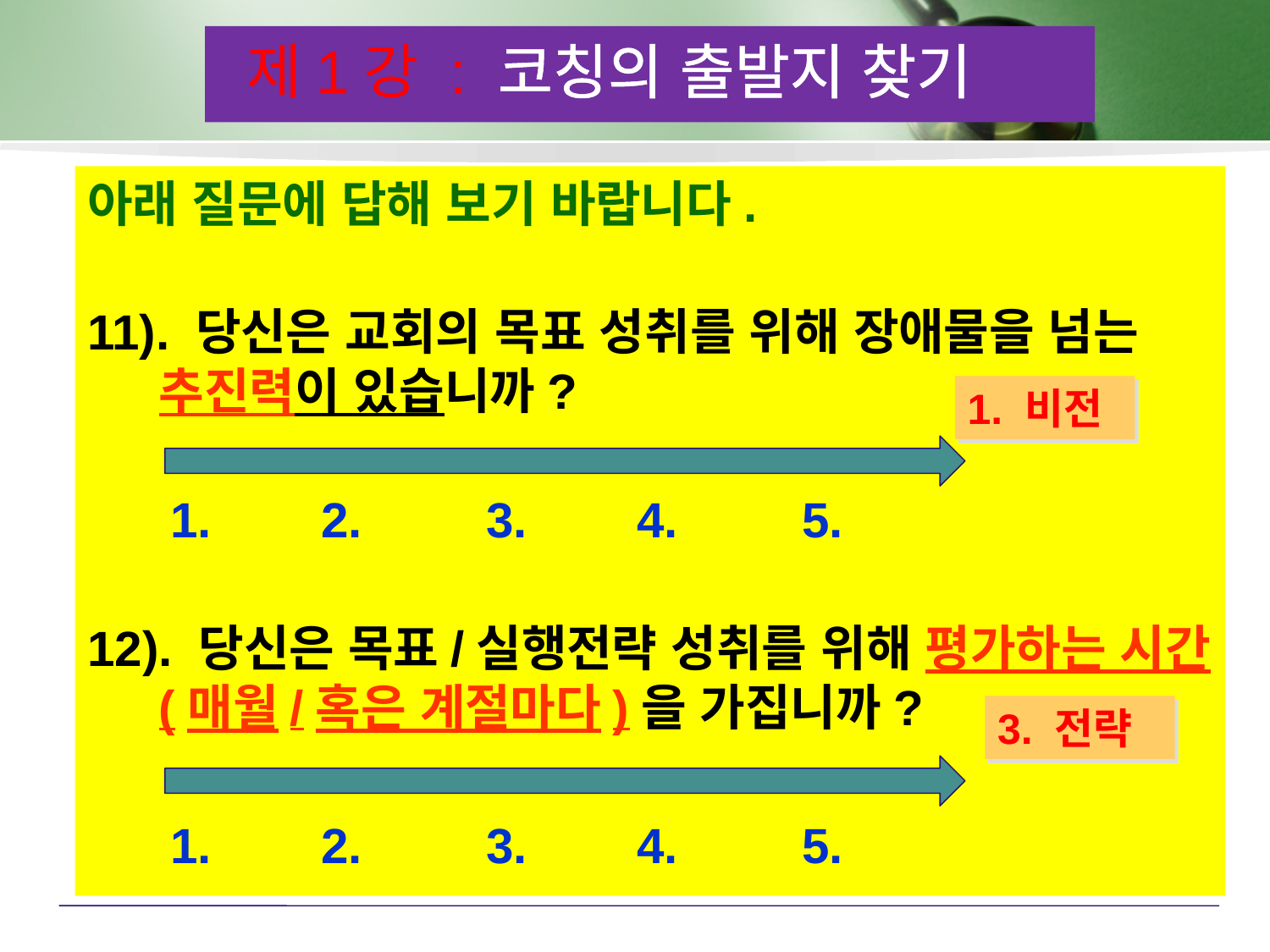

제1강 : 코칭의 출발지 찾기
아래 질문에 답해 보기 바랍니다.

11). 당신은 교회의 목표 성취를 위해 장애물을 넘는 추진력이 있습니까?

      1.        2.         3.        4.         5.

12). 당신은 목표/실행전략 성취를 위해 평가하는 시간(매월/혹은 계절마다)을 가집니까?

      1.        2.         3.        4.         5.

1. 비전

3. 전략